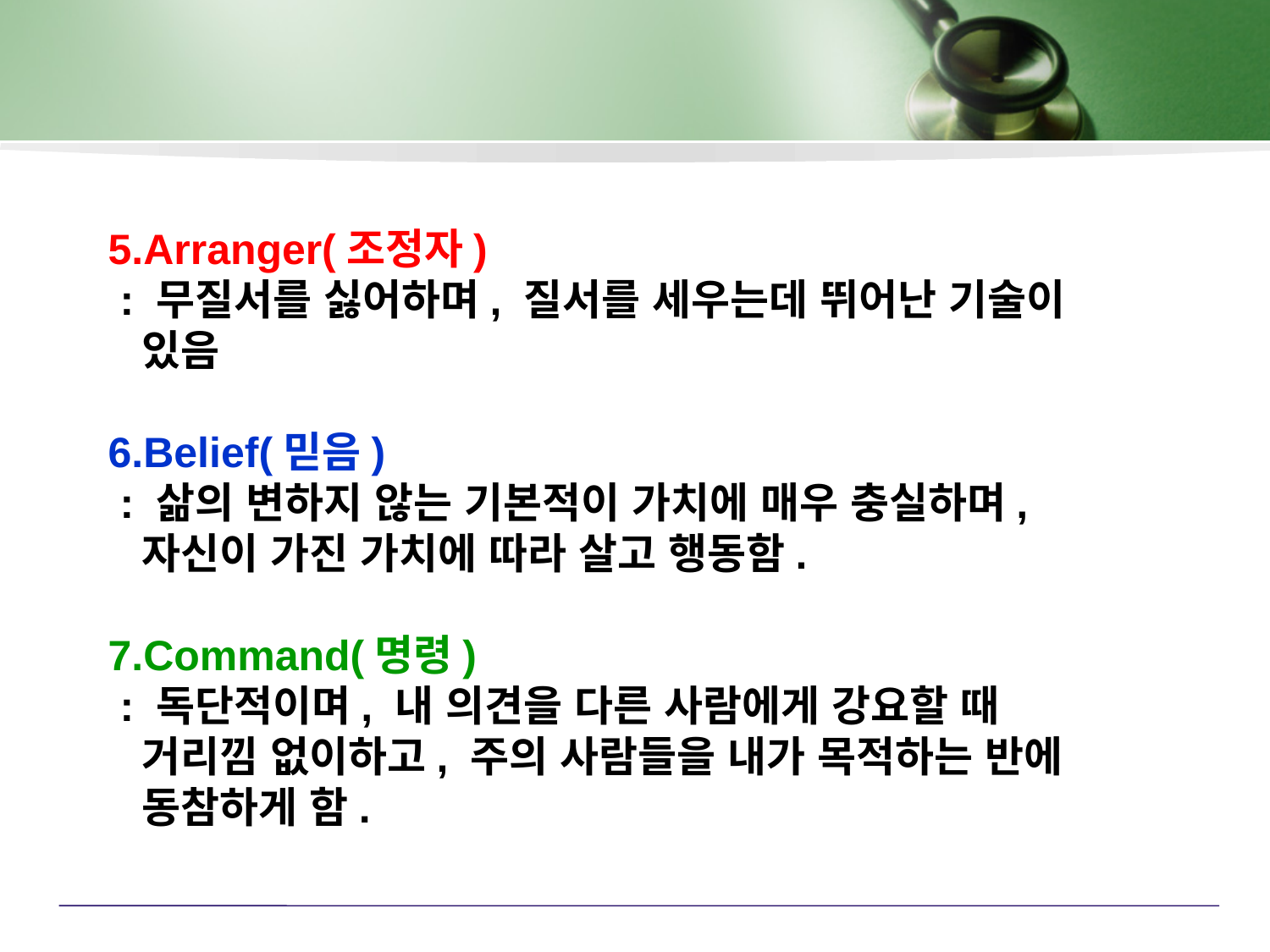

5.Arranger(조정자)
 : 무질서를 싫어하며, 질서를 세우는데 뛰어난 기술이
  있음

6.Belief(믿음)
 : 삶의 변하지 않는 기본적이 가치에 매우 충실하며,
  자신이 가진 가치에 따라 살고 행동함.

7.Command(명령)
 : 독단적이며, 내 의견을 다른 사람에게 강요할 때
  거리낌 없이하고, 주의 사람들을 내가 목적하는 반에
  동참하게 함.